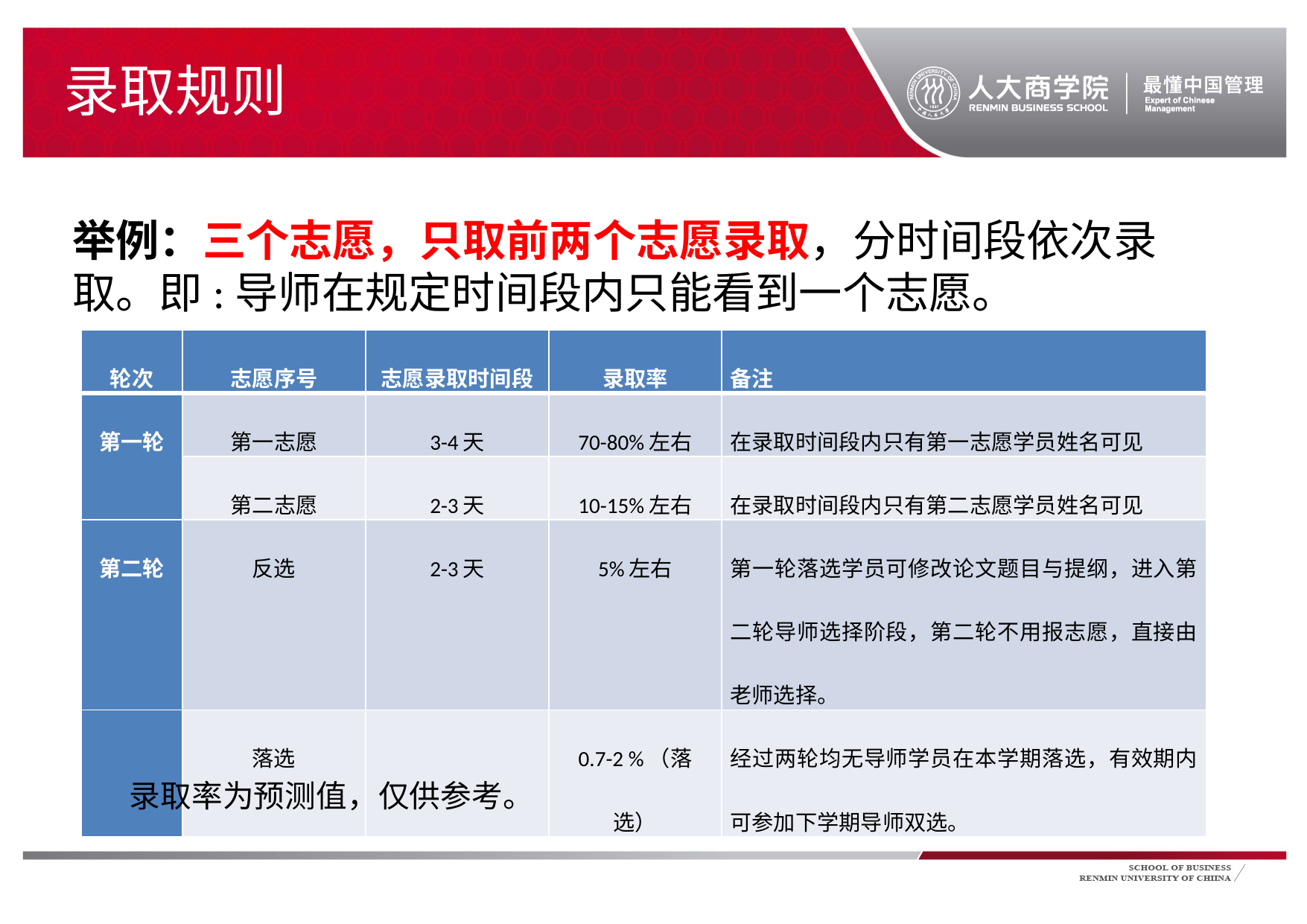

# 录取规则
举例：三个志愿，只取前两个志愿录取，分时间段依次录取。即:导师在规定时间段内只能看到一个志愿。

| 轮次 | 志愿序号 | 志愿录取时间段 | 录取率 | 备注 |
| --- | --- | --- | --- | --- |
| 第一轮 | 第一志愿 | 3-4天 | 70-80%左右 | 在录取时间段内只有第一志愿学员姓名可见 |
|  | 第二志愿 | 2-3天 | 10-15%左右 | 在录取时间段内只有第二志愿学员姓名可见 |
| 第二轮 | 反选 | 2-3天 | 5%左右 | 第一轮落选学员可修改论文题目与提纲，进入第二轮导师选择阶段，第二轮不用报志愿，直接由老师选择。 |
|  | 落选 |  | 0.7-2 %（落选） | 经过两轮均无导师学员在本学期落选，有效期内可参加下学期导师双选。 |
录取率为预测值，仅供参考。